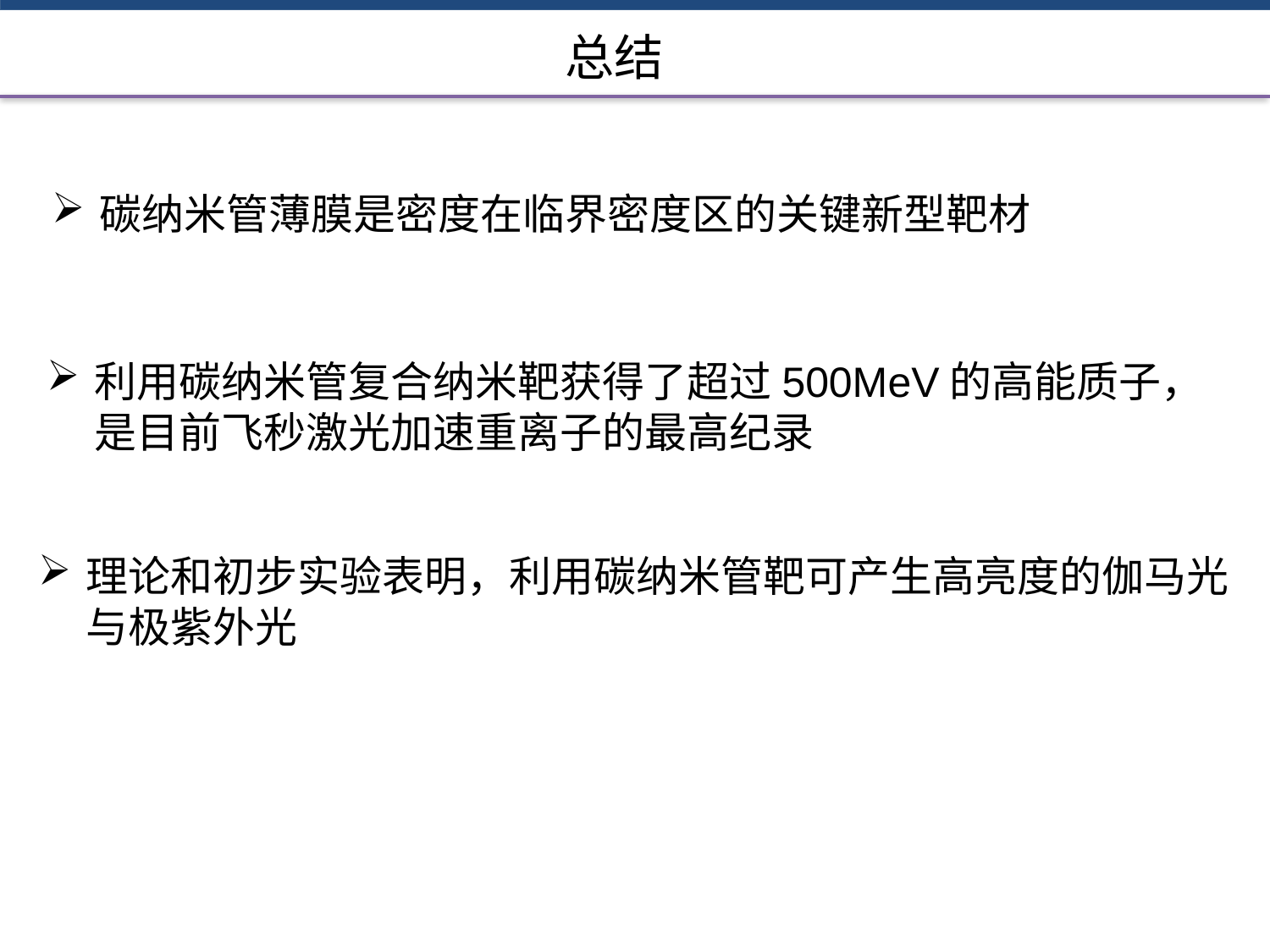

# 总结
碳纳米管薄膜是密度在临界密度区的关键新型靶材
利用碳纳米管复合纳米靶获得了超过500MeV的高能质子，是目前飞秒激光加速重离子的最高纪录
理论和初步实验表明，利用碳纳米管靶可产生高亮度的伽马光与极紫外光